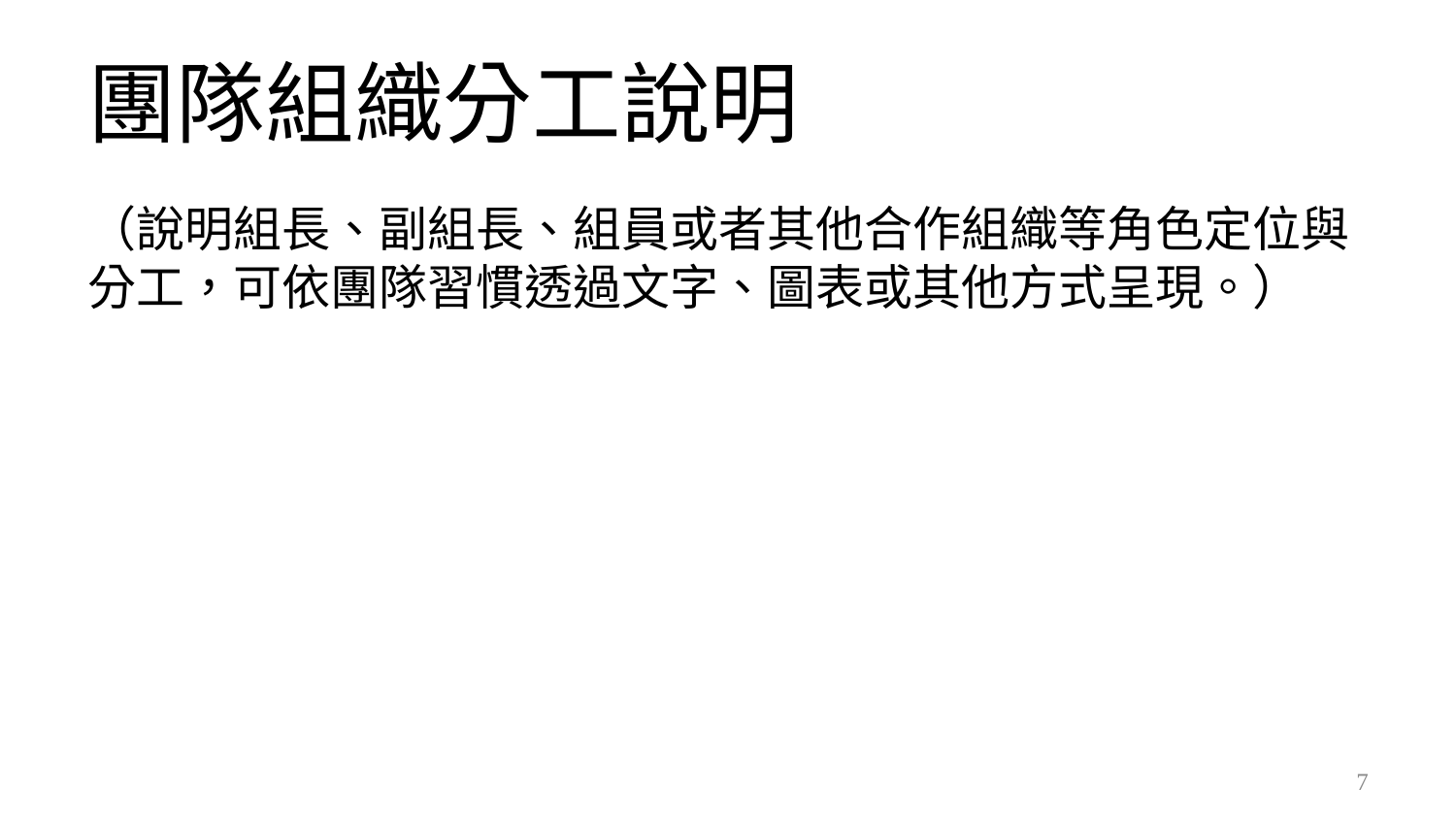

# 團隊組織分工說明
（說明組長、副組長、組員或者其他合作組織等角色定位與分工，可依團隊習慣透過文字、圖表或其他方式呈現。）
7